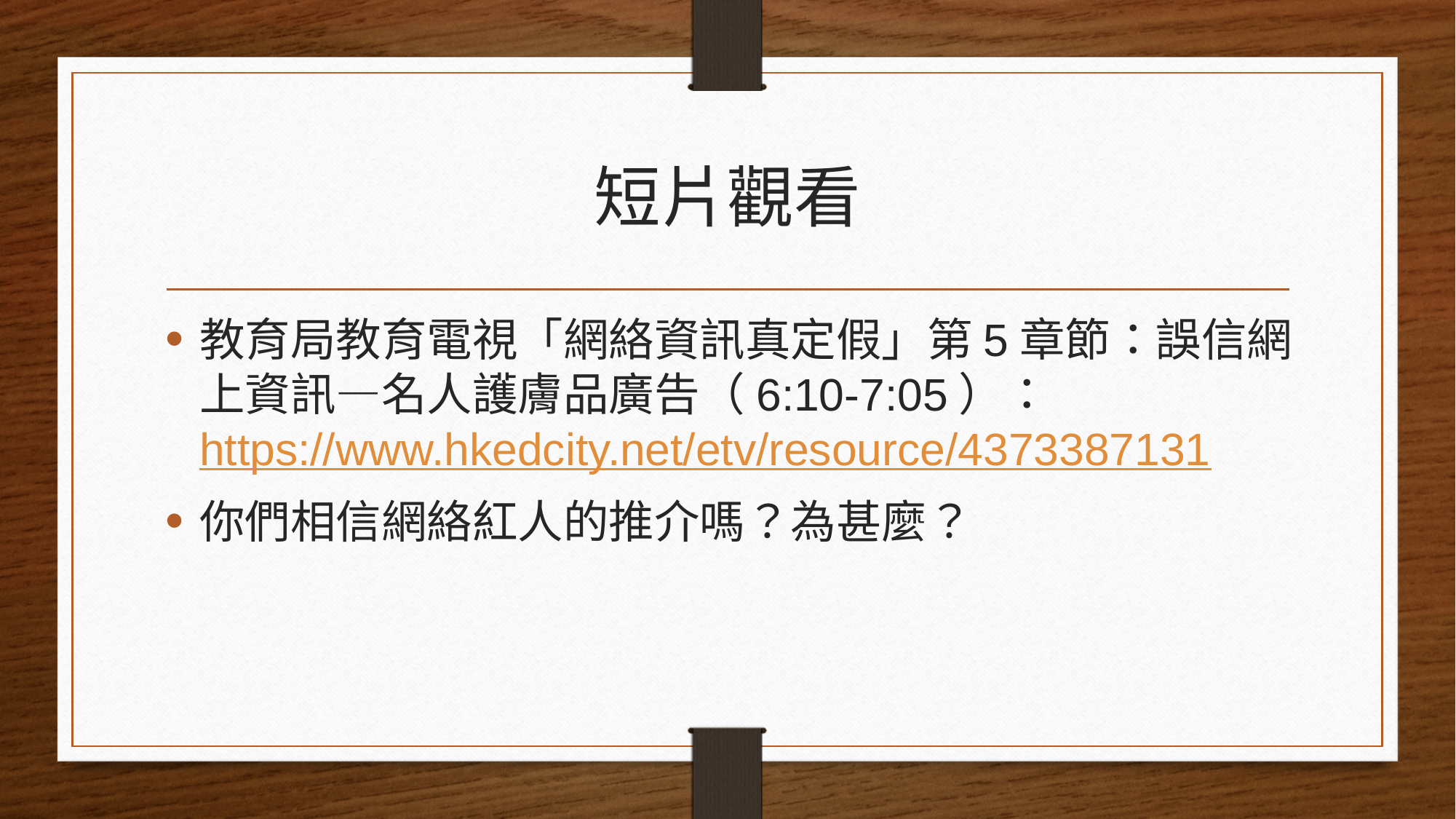

# 短片觀看
教育局教育電視「網絡資訊真定假」第5章節：誤信網上資訊—名人護膚品廣告（6:10-7:05）：https://www.hkedcity.net/etv/resource/4373387131
你們相信網絡紅人的推介嗎？為甚麼？